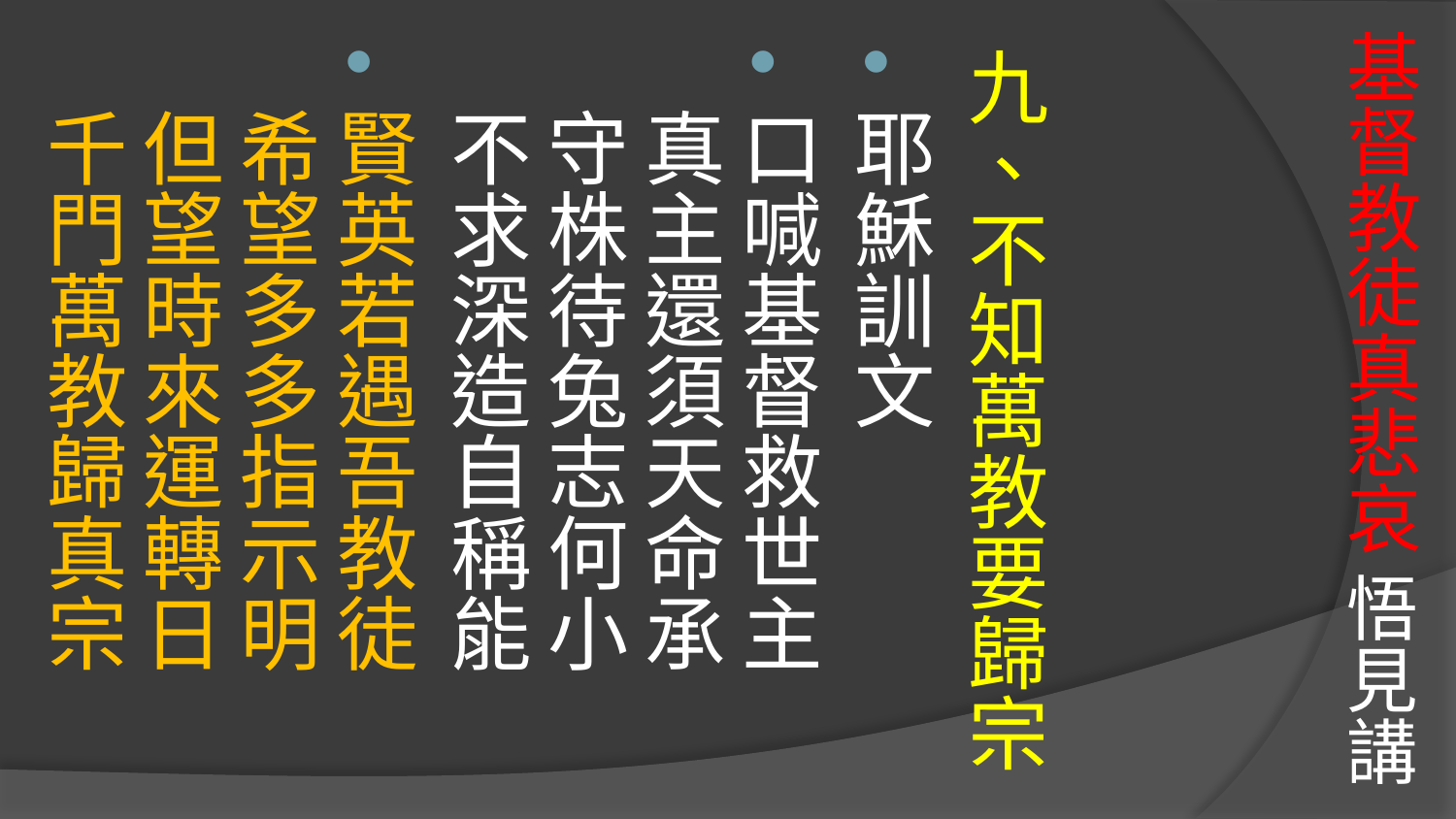

# 基督教徒真悲哀 悟見講
九、不知萬教要歸宗
耶穌訓文
口喊基督救世主　真主還須天命承　
守株待兔志何小　不求深造自稱能
賢英若遇吾教徒　希望多多指示明　
但望時來運轉日　千門萬教歸真宗